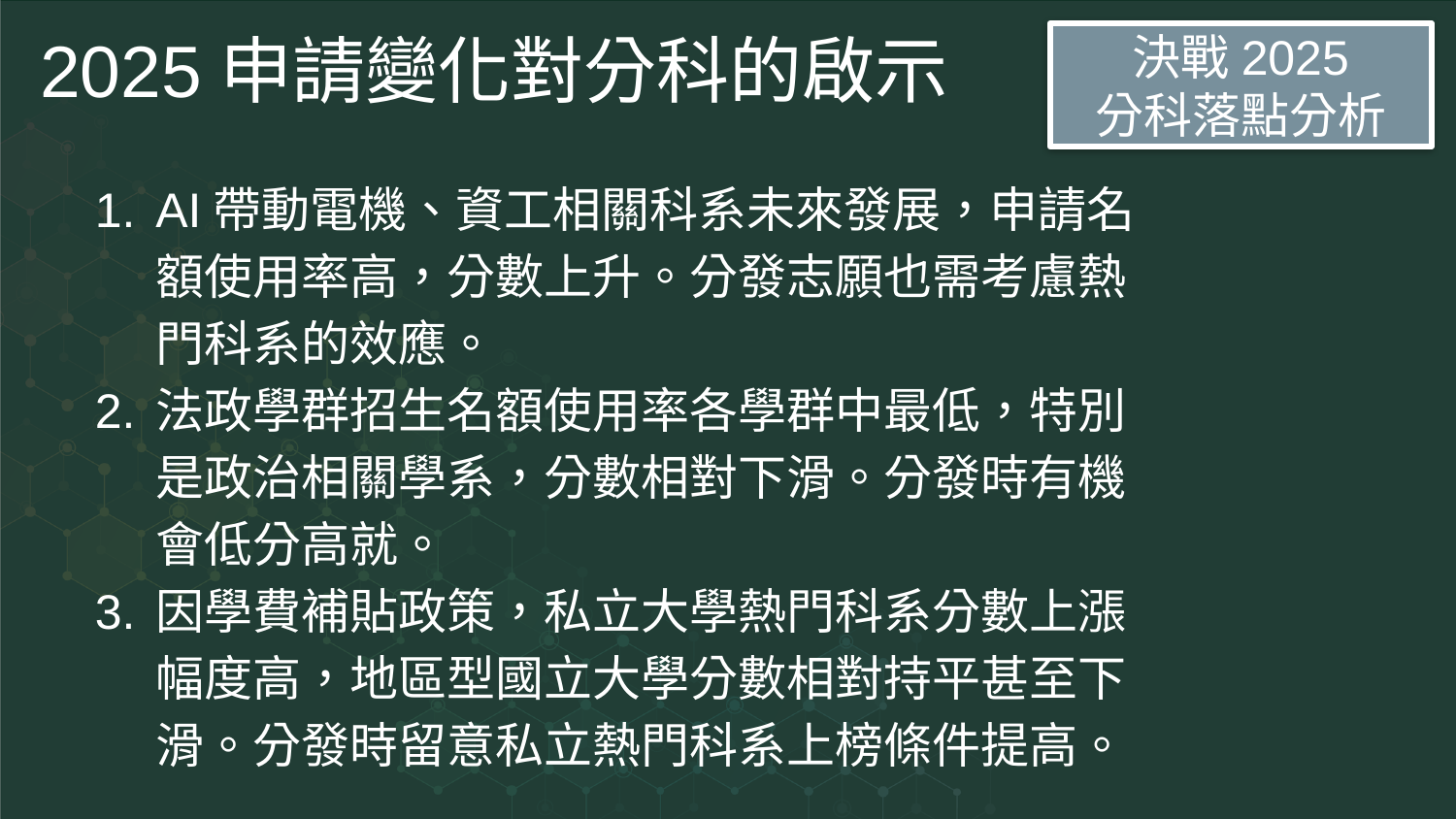

# 2025申請變化對分科的啟示
決戰2025
分科落點分析
AI帶動電機、資工相關科系未來發展，申請名額使用率高，分數上升。分發志願也需考慮熱門科系的效應。
法政學群招生名額使用率各學群中最低，特別是政治相關學系，分數相對下滑。分發時有機會低分高就。
因學費補貼政策，私立大學熱門科系分數上漲幅度高，地區型國立大學分數相對持平甚至下滑。分發時留意私立熱門科系上榜條件提高。